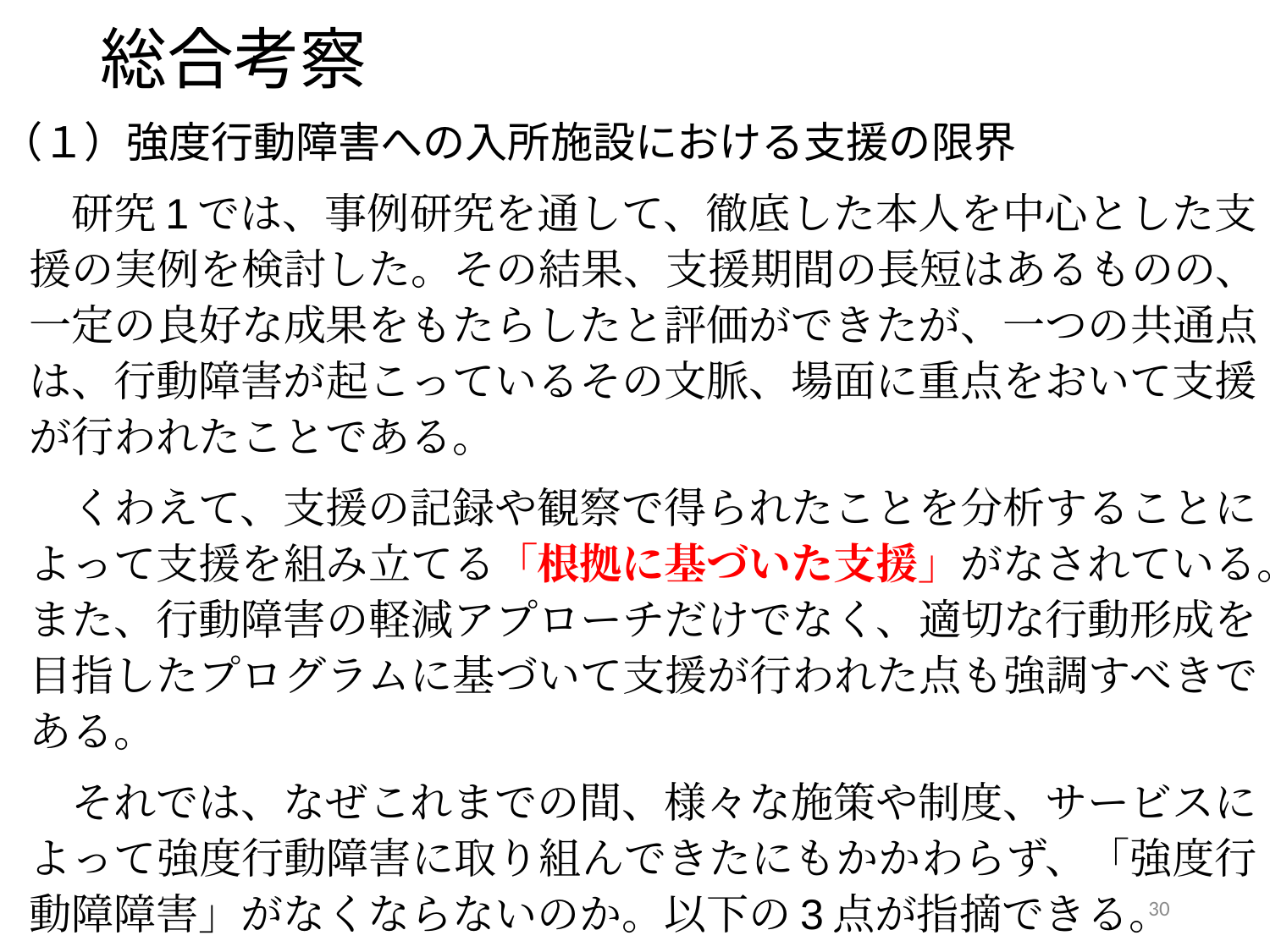

# 総合考察
（１）強度行動障害への入所施設における支援の限界
　研究1では、事例研究を通して、徹底した本人を中心とした支援の実例を検討した。その結果、支援期間の長短はあるものの、一定の良好な成果をもたらしたと評価ができたが、一つの共通点は、行動障害が起こっているその文脈、場面に重点をおいて支援が行われたことである。
　くわえて、支援の記録や観察で得られたことを分析することによって支援を組み立てる「根拠に基づいた支援」がなされている。また、行動障害の軽減アプローチだけでなく、適切な行動形成を目指したプログラムに基づいて支援が行われた点も強調すべきである。
　それでは、なぜこれまでの間、様々な施策や制度、サービスによって強度行動障害に取り組んできたにもかかわらず、「強度行動障障害」がなくならないのか。以下の3点が指摘できる。
30